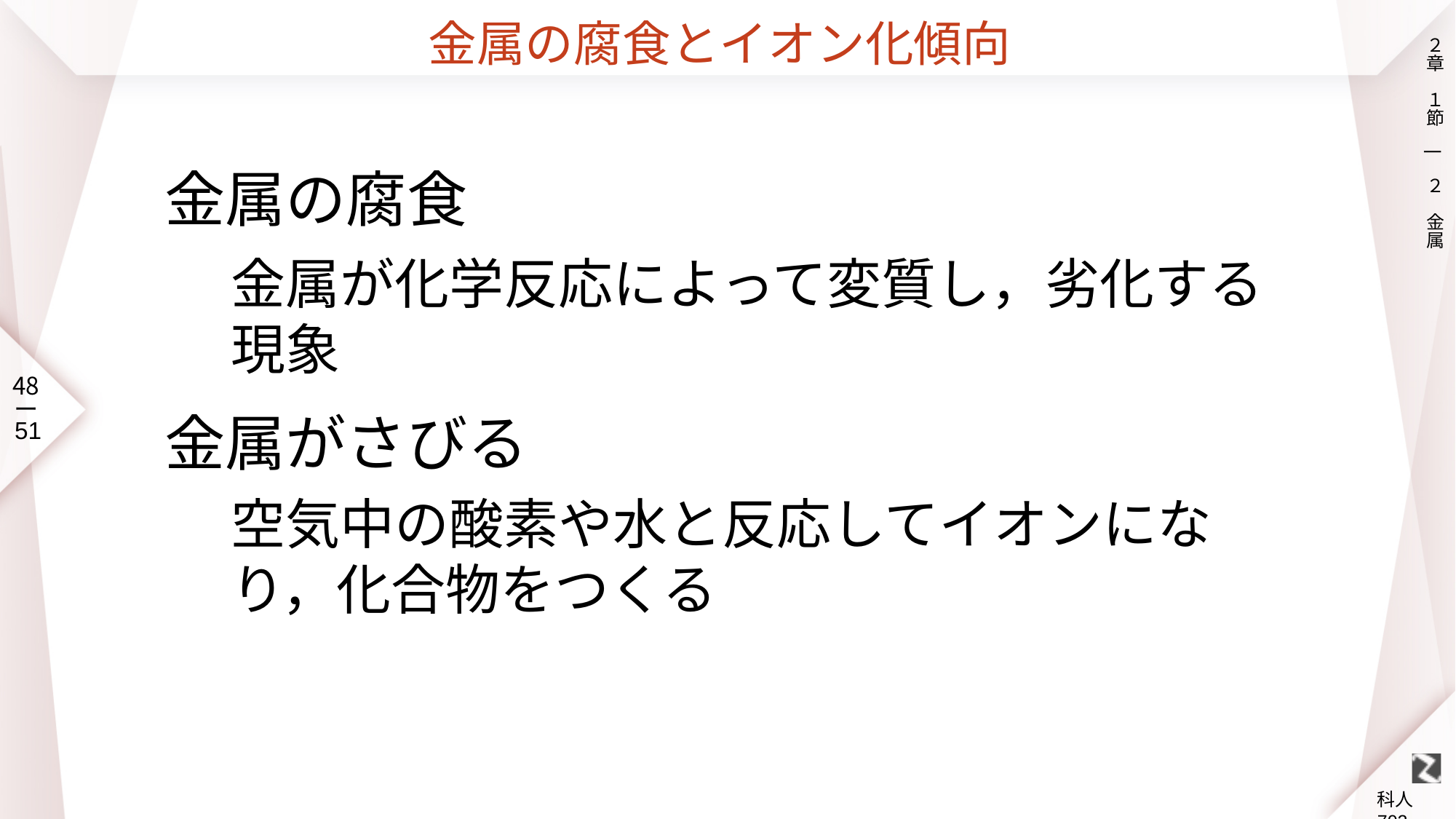

# 金属の腐食とイオン化傾向
２章　１節　|　２　金属
金属の腐食
金属が化学反応によって変質し，劣化する現象
金属がさびる
空気中の酸素や水と反応してイオンになり，化合物をつくる